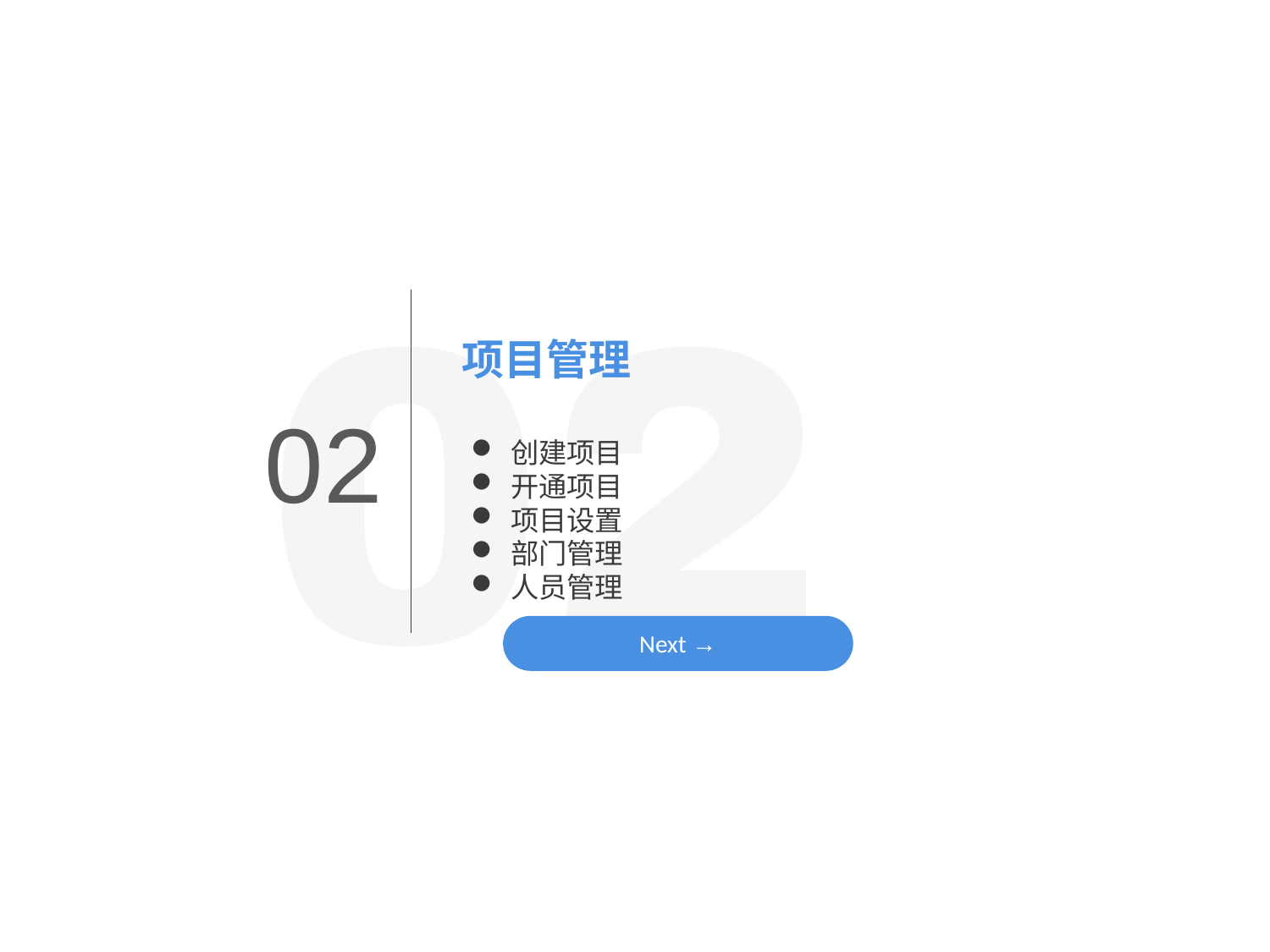

02
项目管理
02
管理员/部长版
创建项目
开通项目
项目设置
部门管理
人员管理

Next →